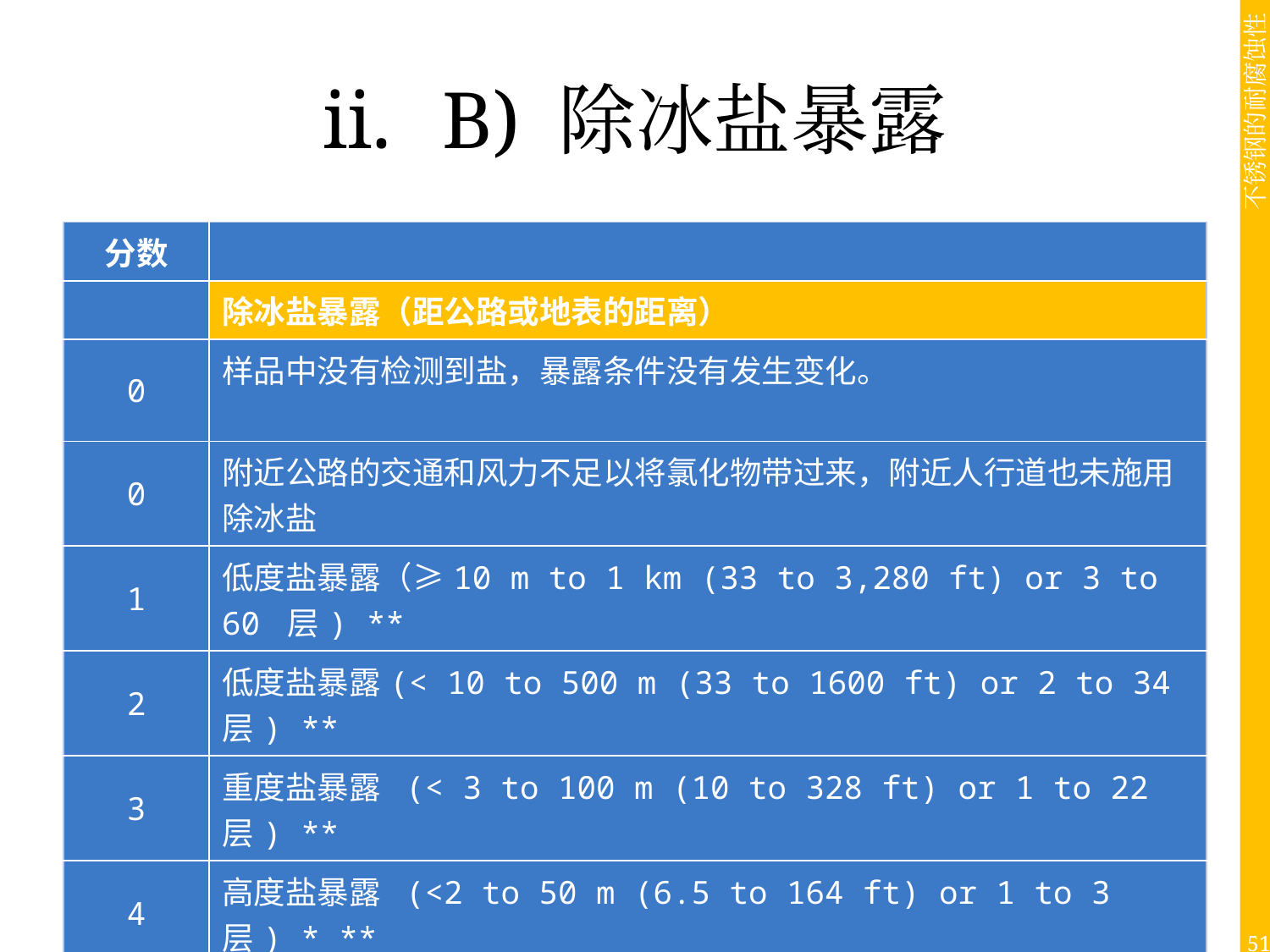

# B) 除冰盐暴露
| 分数 |  |
| --- | --- |
|  | 除冰盐暴露（距公路或地表的距离） |
| 0 | 样品中没有检测到盐，暴露条件没有发生变化。 |
| 0 | 附近公路的交通和风力不足以将氯化物带过来，附近人行道也未施用除冰盐 |
| 1 | 低度盐暴露（≥10 m to 1 km (33 to 3,280 ft) or 3 to 60 层) \*\* |
| 2 | 低度盐暴露(< 10 to 500 m (33 to 1600 ft) or 2 to 34 层) \*\* |
| 3 | 重度盐暴露 (< 3 to 100 m (10 to 328 ft) or 1 to 22 层) \*\* |
| 4 | 高度盐暴露 (<2 to 50 m (6.5 to 164 ft) or 1 to 3 层) \* \*\* |
| \*潜在的高腐蚀区。请不锈钢腐蚀专家对其进行评估。 \*\* 该范围显示距离乡村小道和大型交通要道多远能检测该浓度的氯离子。测试表面氯离子的浓度。 |  |
| 注：如果既有海洋暴露，又施用了除冰盐，请向专家咨询 |  |
51